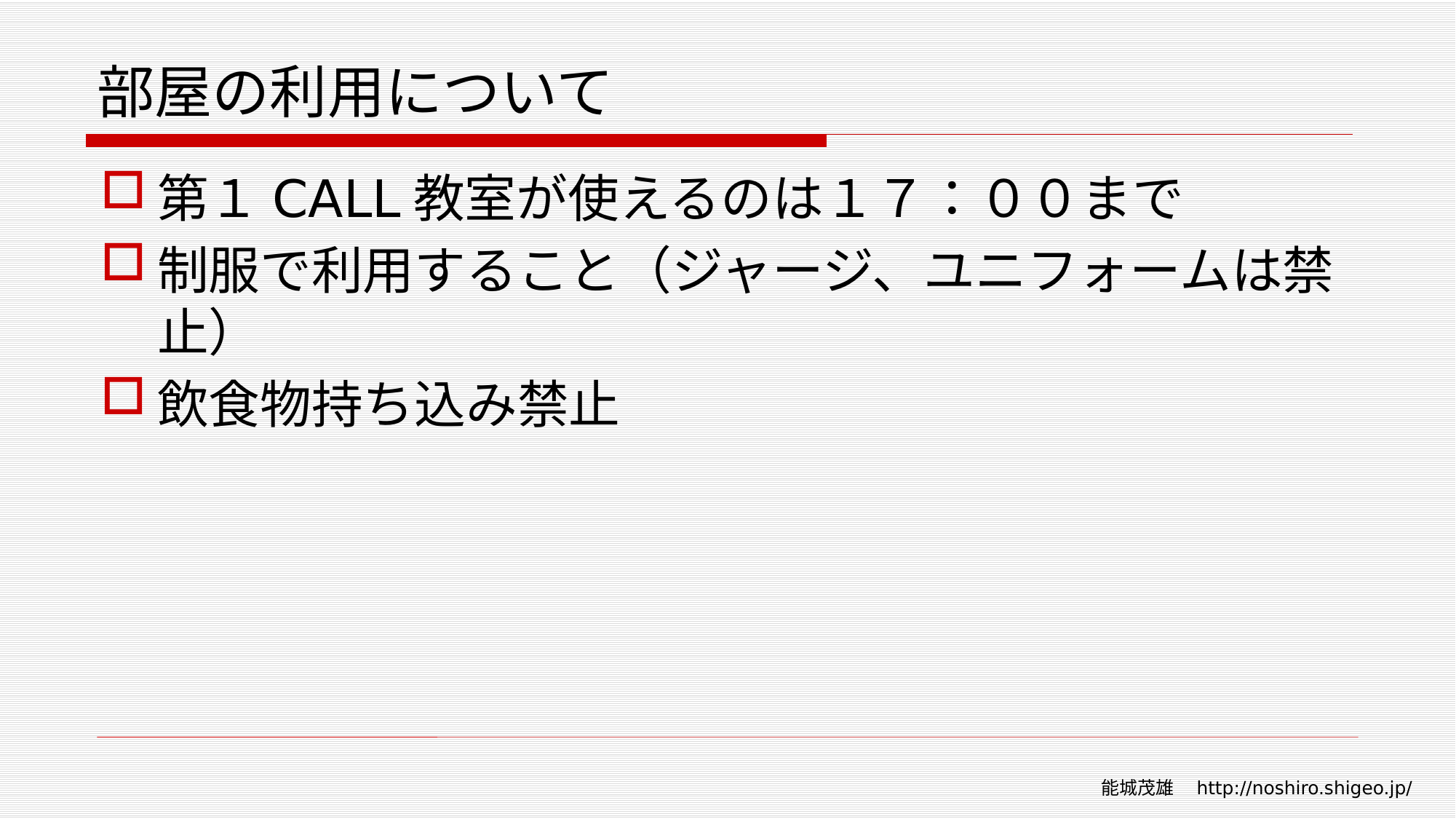

# 部屋の利用について
第１CALL教室が使えるのは１７：００まで
制服で利用すること（ジャージ、ユニフォームは禁止）
飲食物持ち込み禁止

 能城茂雄　http://noshiro.shigeo.jp/